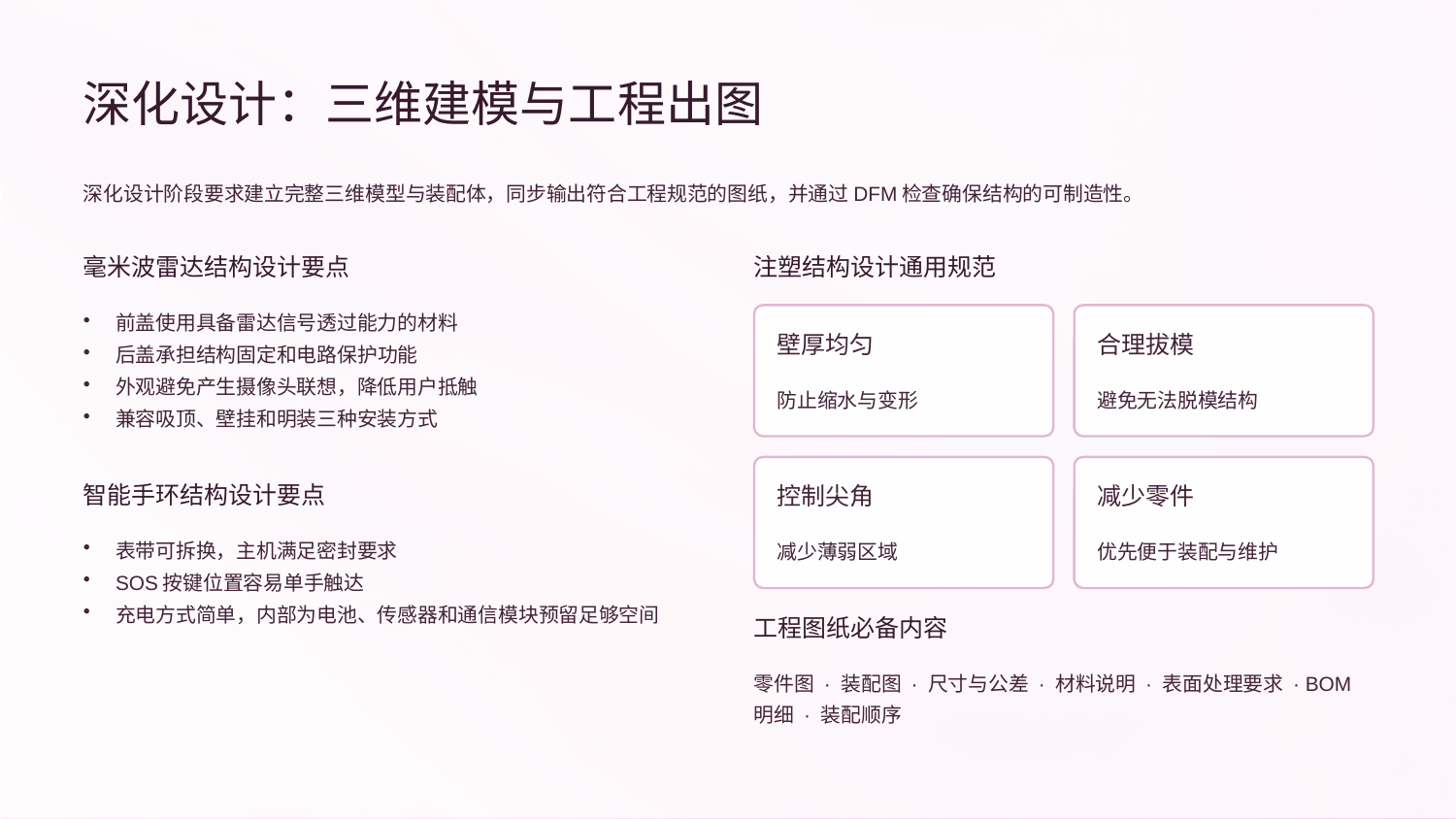

深化设计：三维建模与工程出图
深化设计阶段要求建立完整三维模型与装配体，同步输出符合工程规范的图纸，并通过DFM检查确保结构的可制造性。
毫米波雷达结构设计要点
注塑结构设计通用规范
前盖使用具备雷达信号透过能力的材料
后盖承担结构固定和电路保护功能
外观避免产生摄像头联想，降低用户抵触
兼容吸顶、壁挂和明装三种安装方式

壁厚均匀
合理拔模
防止缩水与变形
避免无法脱模结构

智能手环结构设计要点
控制尖角
减少零件
表带可拆换，主机满足密封要求
SOS按键位置容易单手触达
充电方式简单，内部为电池、传感器和通信模块预留足够空间
减少薄弱区域
优先便于装配与维护
工程图纸必备内容
零件图 · 装配图 · 尺寸与公差 · 材料说明 · 表面处理要求 · BOM明细 · 装配顺序